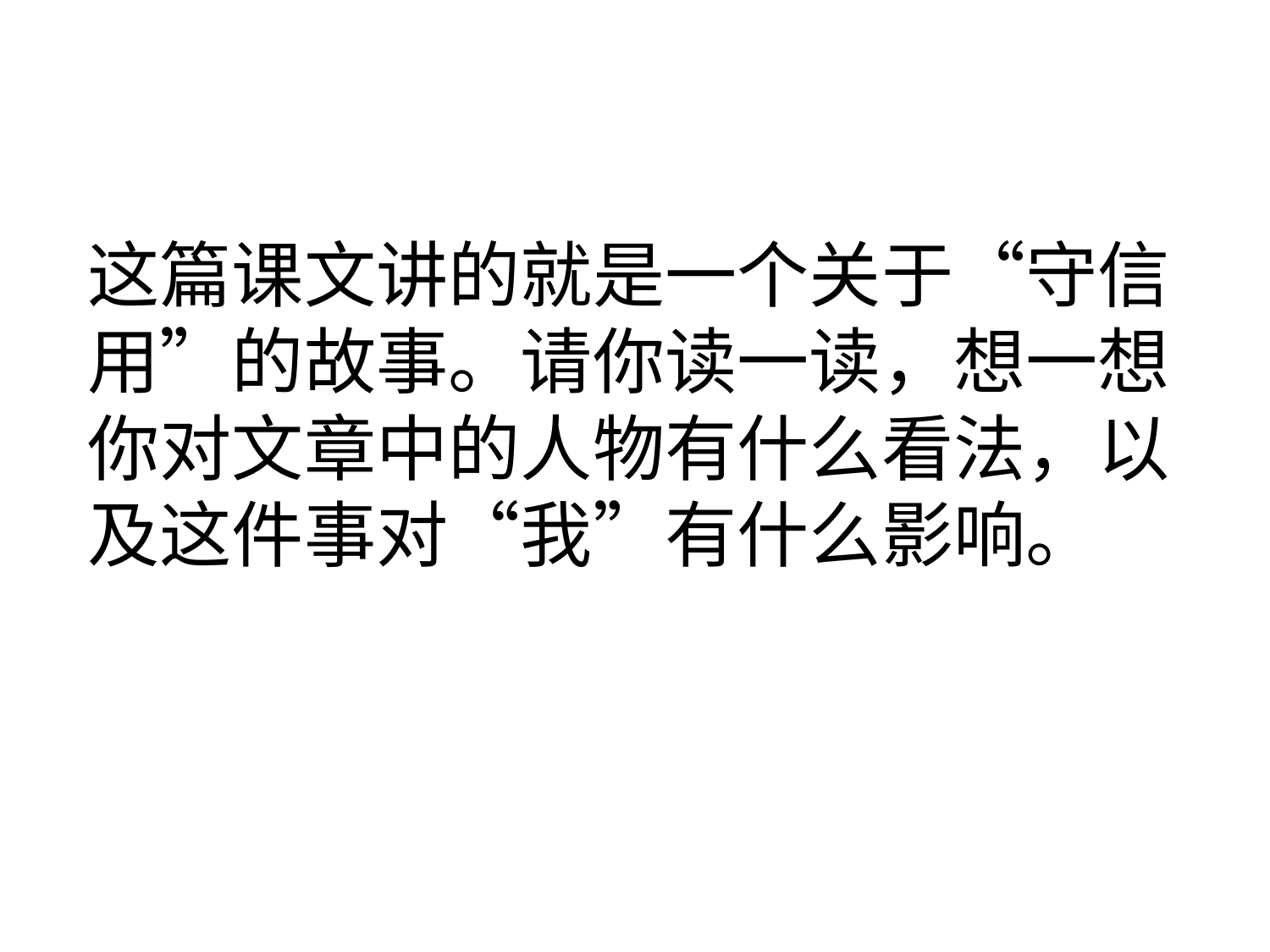

# 这篇课文讲的就是一个关于“守信用”的故事。请你读一读，想一想你对文章中的人物有什么看法，以及这件事对“我”有什么影响。